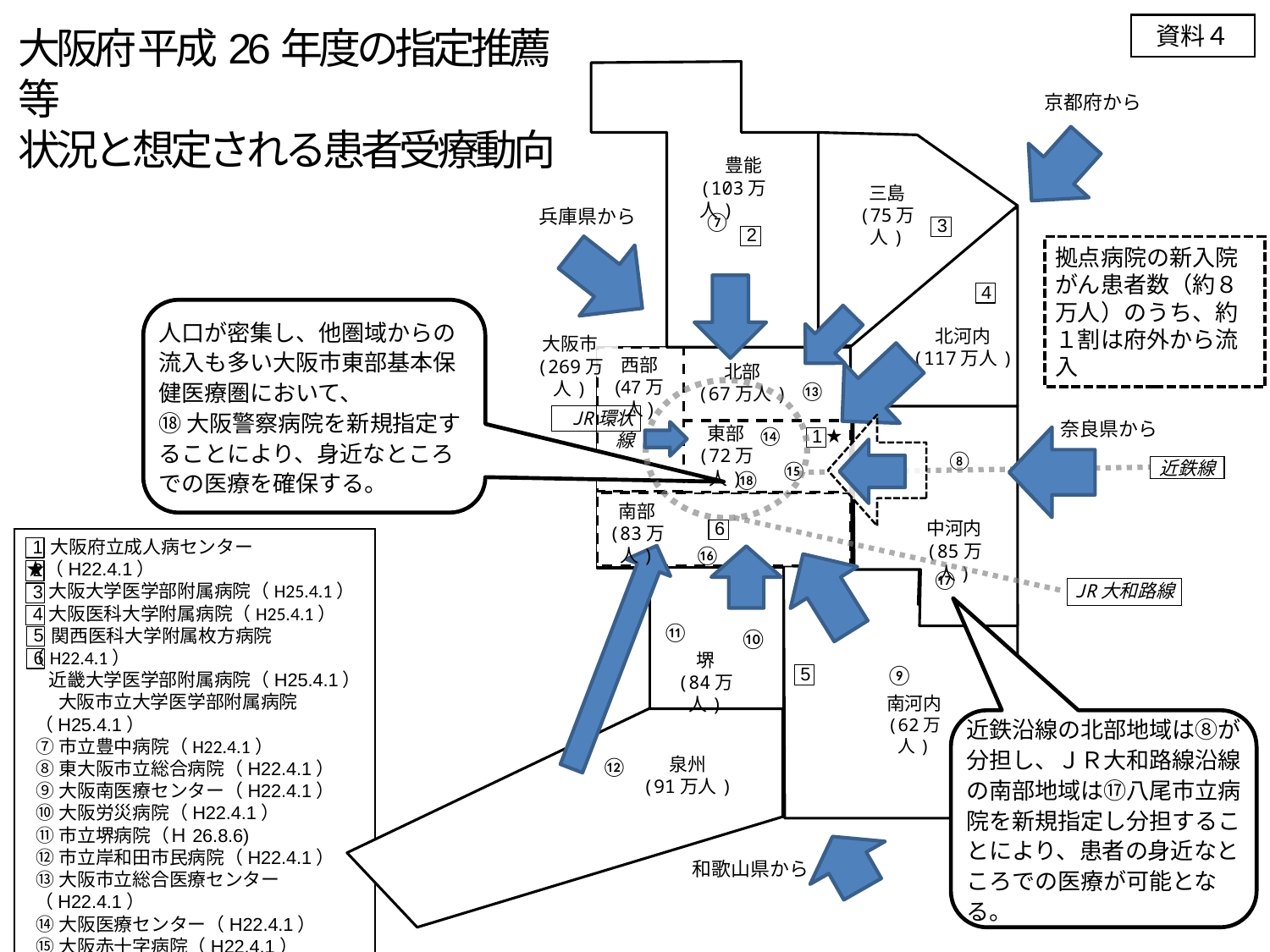

資料４
# 大阪府 平成26年度の指定推薦等 状況と想定される患者受療動向

京都府から

豊能
(103万人)
三島
(75万人)

兵庫県から
 ⑦
3

2

拠点病院の新入院がん患者数（約８万人）のうち、約１割は府外から流入
4

人口が密集し、他圏域からの流入も多い大阪市東部基本保健医療圏において、
⑱大阪警察病院を新規指定することにより、身近なところでの医療を確保する。

北河内
(117万人)
大阪市
(269万人)

西部
(47万人)
北部
(67万人)
⑬

JR環状線
奈良県から

1

⑭
★
東部
(72万人)

⑧
⑮
近鉄線
⑱
南部
(83万人)
6

中河内
(85万人)
　 大阪府立成人病センター★（H22.4.1）
    大阪大学医学部附属病院（H25.4.1）
    大阪医科大学附属病院（H25.4.1）
    関西医科大学附属枚方病院（H22.4.1）
   近畿大学医学部附属病院（H25.4.1）
　 大阪市立大学医学部附属病院（H25.4.1）
⑦市立豊中病院（H22.4.1）
⑧東大阪市立総合病院（H22.4.1）
⑨大阪南医療センター（H22.4.1）
⑩大阪労災病院（H22.4.1）
⑪市立堺病院（Ｈ26.8.6)
⑫市立岸和田市民病院（H22.4.1）
⑬大阪市立総合医療センター（H22.4.1）
⑭大阪医療センター（H22.4.1）
⑮大阪赤十字病院（H22.4.1）
⑯府立急性期・総合医療センター(H26.8.6) ⑰八尾市立病院（新規）
⑱大阪警察病院（新規）
1

2

4

5

6

3

⑯

⑰
JR大和路線
 ⑪
 ⑩

堺
(84万人)
5

 ⑨
南河内
(62万人)
近鉄沿線の北部地域は⑧が分担し、ＪＲ大和路線沿線の南部地域は⑰八尾市立病院を新規指定し分担することにより、患者の身近なところでの医療が可能となる。
 ⑫
泉州
(91万人)

和歌山県から